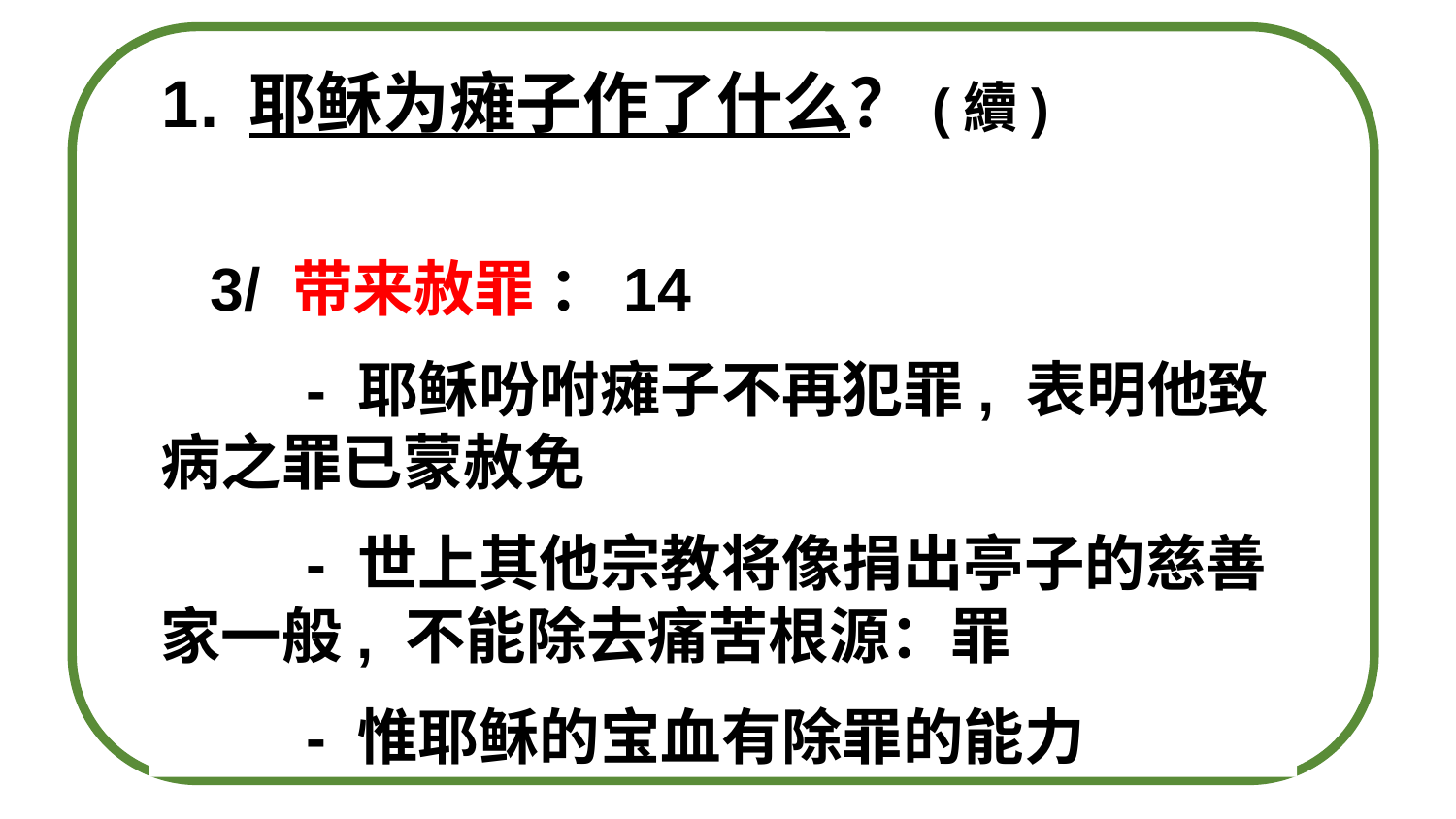

耶稣为瘫子作了什么？(續)

   3/ 带来赦罪 ：14
	- 耶稣吩咐瘫子不再犯罪, 表明他致病之罪已蒙赦免
	- 世上其他宗教将像捐出亭子的慈善家一般, 不能除去痛苦根源：罪
	- 惟耶稣的宝血有除罪的能力